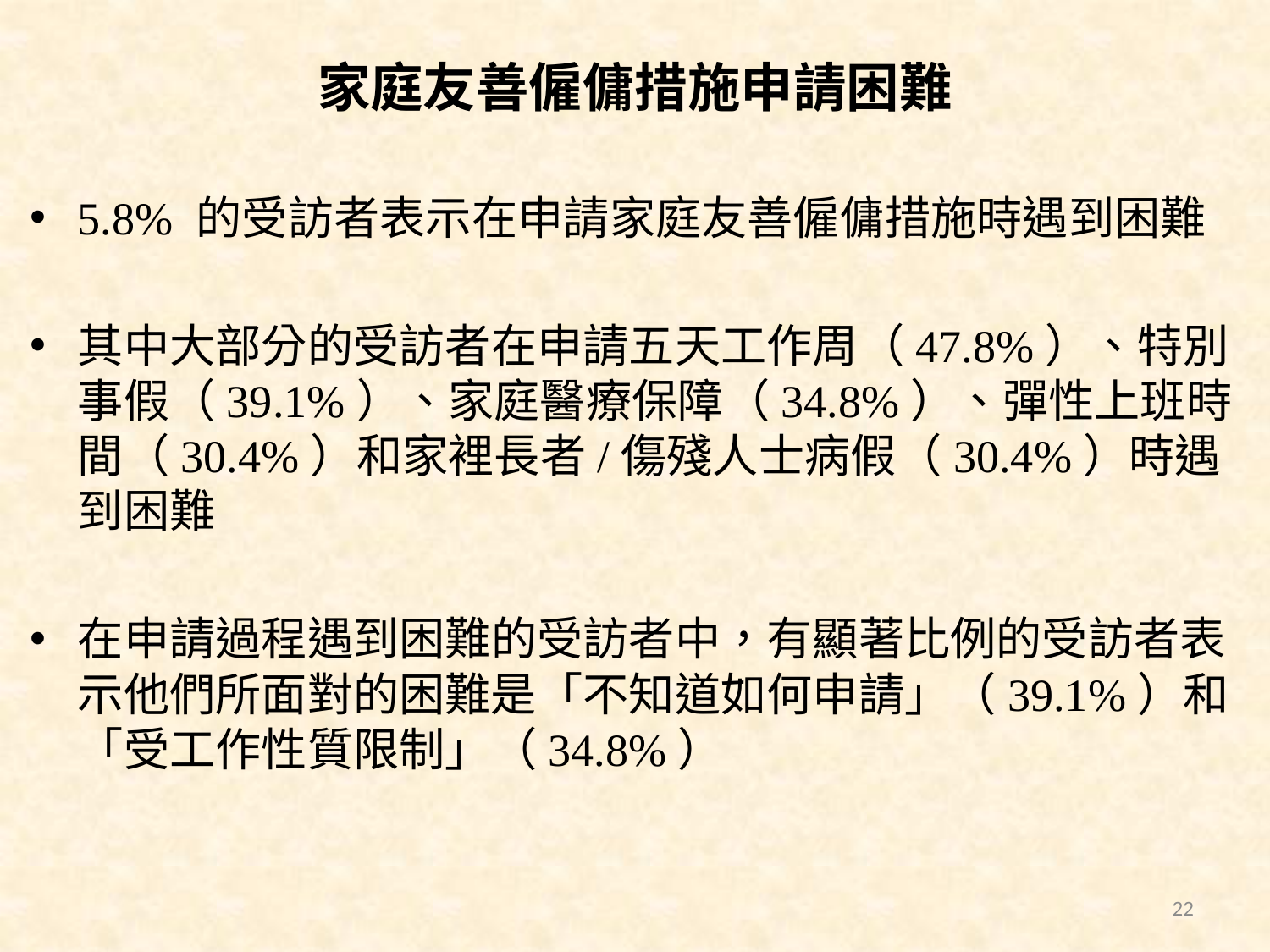

# 家庭友善僱傭措施申請困難
5.8% 的受訪者表示在申請家庭友善僱傭措施時遇到困難

其中大部分的受訪者在申請五天工作周（47.8%）、特別事假（39.1%）、家庭醫療保障（34.8%）、彈性上班時間（30.4%）和家裡長者/傷殘人士病假（30.4%）時遇到困難

在申請過程遇到困難的受訪者中，有顯著比例的受訪者表示他們所面對的困難是「不知道如何申請」（39.1%）和「受工作性質限制」（34.8%）
22